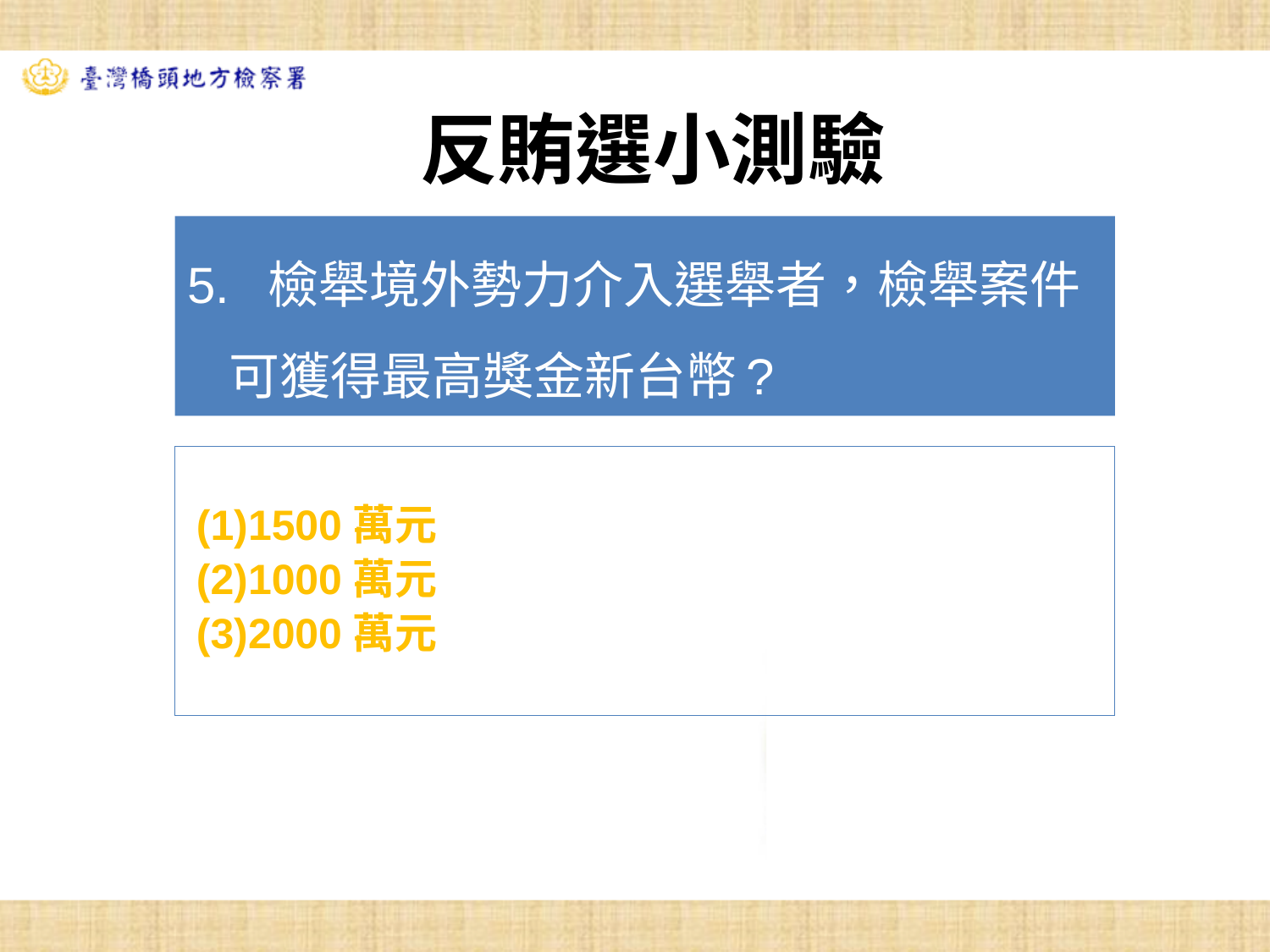

# 反賄選小測驗
5.  檢舉境外勢力介入選舉者，檢舉案件可獲得最高獎金新台幣?
(1)1500萬元
(2)1000萬元
(3)2000萬元